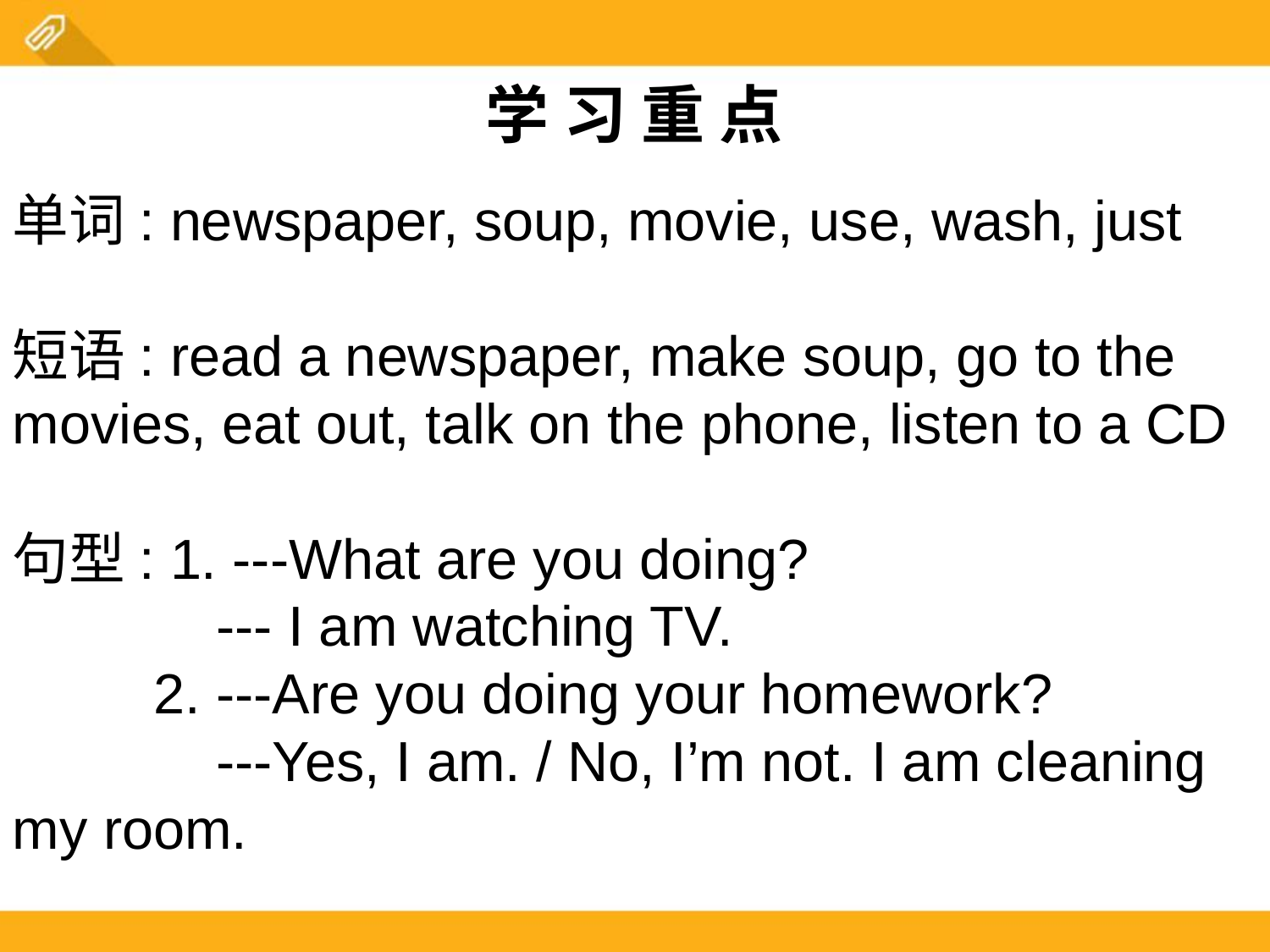

学 习 重 点
单词: newspaper, soup, movie, use, wash, just

短语: read a newspaper, make soup, go to the movies, eat out, talk on the phone, listen to a CD

句型: 1. ---What are you doing?
             --- I am watching TV.
         2. ---Are you doing your homework?
             ---Yes, I am. / No, I’m not. I am cleaning my room.